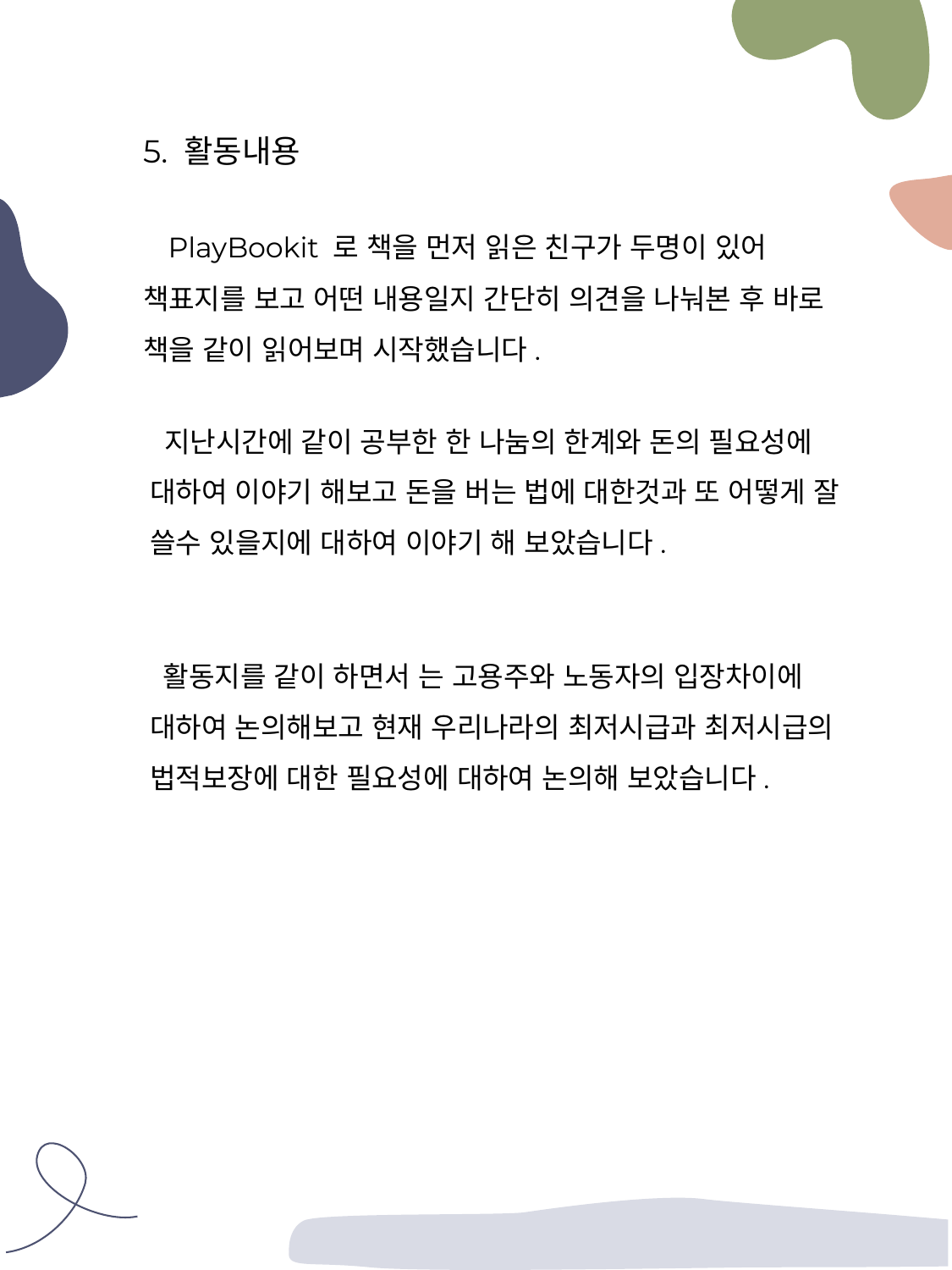

5. 활동내용

   PlayBookit 로 책을 먼저 읽은 친구가 두명이 있어 책표지를 보고 어떤 내용일지 간단히 의견을 나눠본 후 바로 책을 같이 읽어보며 시작했습니다.

 지난시간에 같이 공부한 한 나눔의 한계와 돈의 필요성에 대하여 이야기 해보고 돈을 버는 법에 대한것과 또 어떻게 잘 쓸수 있을지에 대하여 이야기 해 보았습니다.

 활동지를 같이 하면서 는 고용주와 노동자의 입장차이에 대하여 논의해보고 현재 우리나라의 최저시급과 최저시급의 법적보장에 대한 필요성에 대하여 논의해 보았습니다.